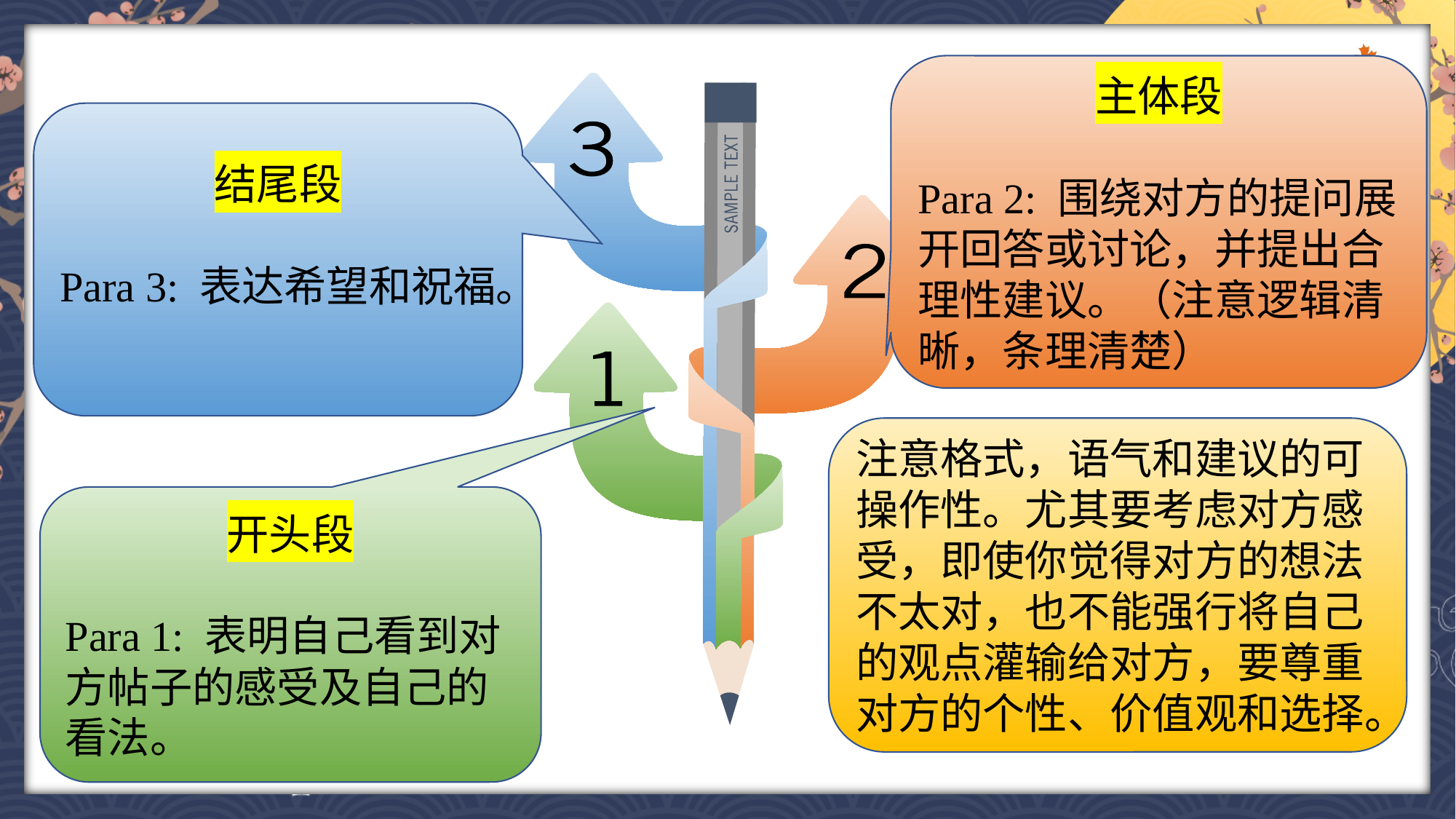

主体段

Para 2: 围绕对方的提问展开回答或讨论，并提出合理性建议。（注意逻辑清晰，条理清楚）

结尾段

Para 3: 表达希望和祝福。

注意格式，语气和建议的可操作性。尤其要考虑对方感受，即使你觉得对方的想法不太对，也不能强行将自己的观点灌输给对方，要尊重对方的个性、价值观和选择。
开头段

Para 1: 表明自己看到对方帖子的感受及自己的看法。